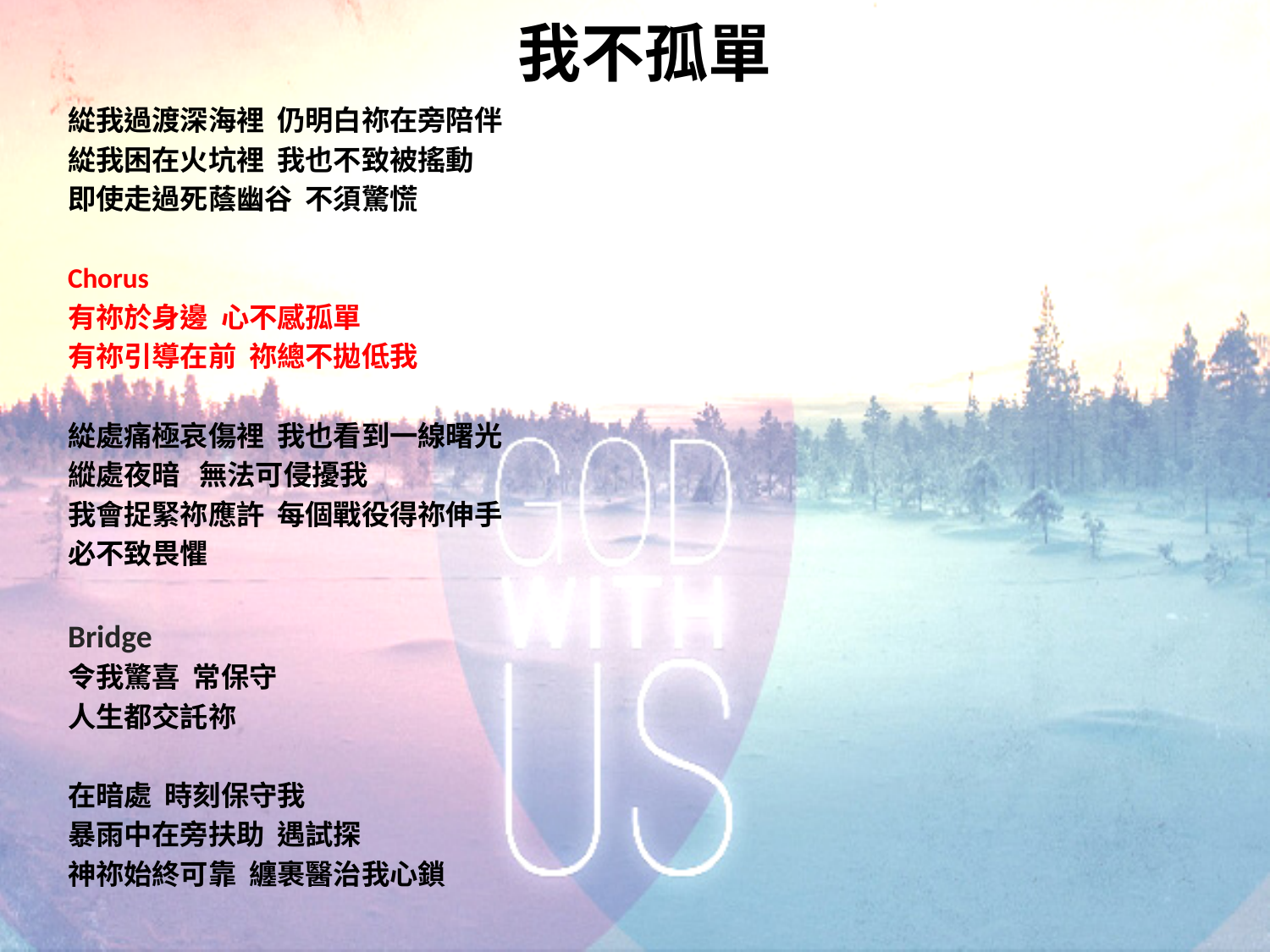

# 我不孤單
緃我過渡深海裡  仍明白祢在旁陪伴
緃我困在火坑裡  我也不致被搖動
即使走過死蔭幽谷  不須驚慌

Chorus
有祢於身邊  心不感孤單
有祢引導在前  祢總不拋低我

緃處痛極哀傷裡  我也看到一線曙光
縱處夜暗   無法可侵擾我
我會捉緊祢應許  每個戰役得祢伸手
必不致畏懼

Bridge
令我驚喜  常保守
人生都交託祢

在暗處  時刻保守我
暴雨中在旁扶助  遇試探
神祢始終可靠  纏裹醫治我心鎖